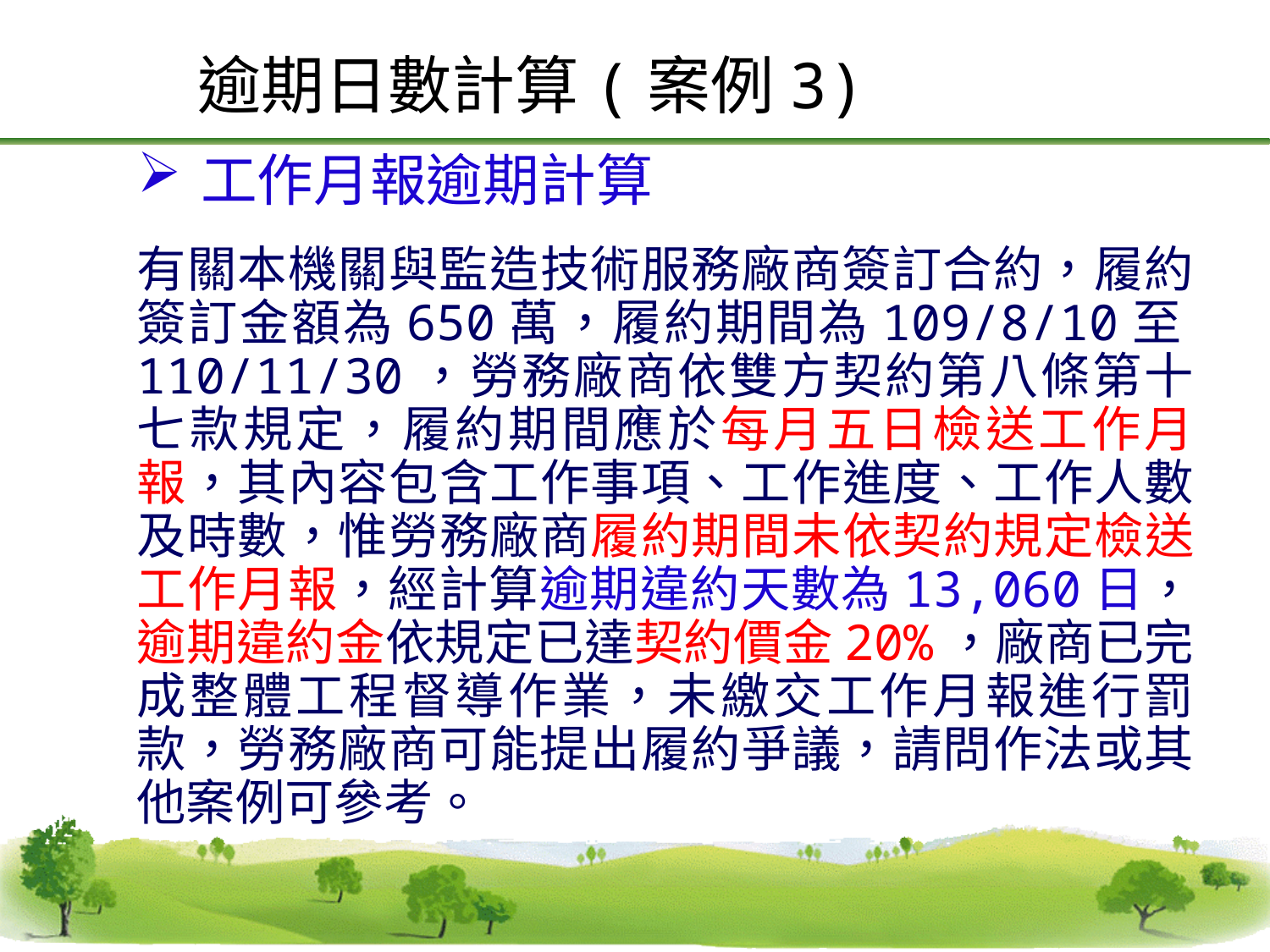

逾期日數計算(案例3)
工作月報逾期計算
有關本機關與監造技術服務廠商簽訂合約，履約簽訂金額為650萬，履約期間為109/8/10至110/11/30，勞務廠商依雙方契約第八條第十七款規定，履約期間應於每月五日檢送工作月報，其內容包含工作事項、工作進度、工作人數及時數，惟勞務廠商履約期間未依契約規定檢送工作月報，經計算逾期違約天數為13,060日，逾期違約金依規定已達契約價金20%，廠商已完成整體工程督導作業，未繳交工作月報進行罰款，勞務廠商可能提出履約爭議，請問作法或其他案例可參考。